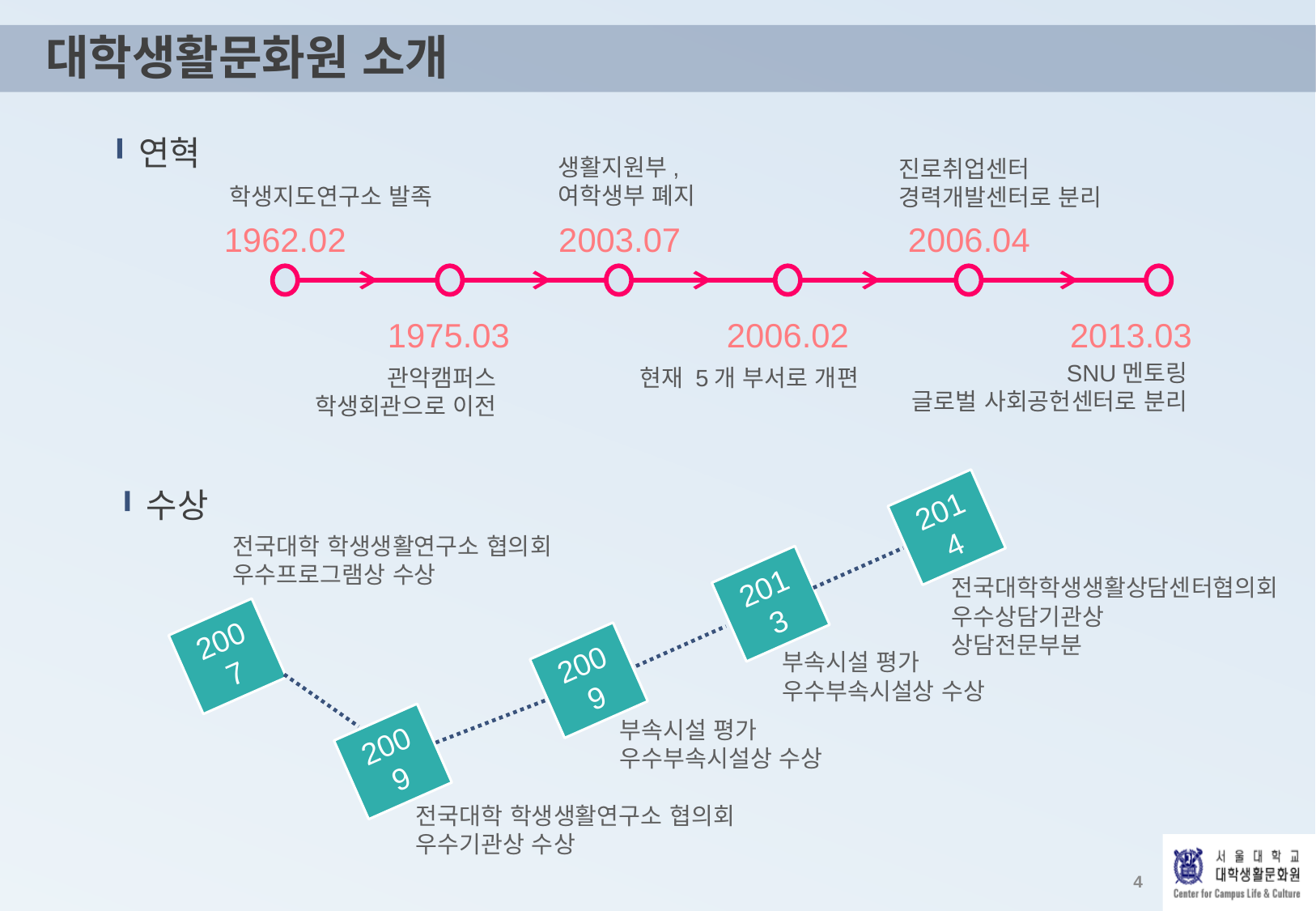

# 대학생활문화원 소개
 연혁

생활지원부,
여학생부 폐지
진로취업센터
경력개발센터로 분리
학생지도연구소 발족
1962.02
2003.07
2006.04

1975.03
2006.02
2013.03
SNU멘토링
글로벌 사회공헌센터로 분리
현재 5개 부서로 개편
관악캠퍼스
학생회관으로 이전
 수상

2014
전국대학 학생생활연구소 협의회
우수프로그램상 수상
2013
전국대학학생생활상담센터협의회
우수상담기관상
상담전문부분
2007
2009
부속시설 평가
우수부속시설상 수상

부속시설 평가
우수부속시설상 수상

2009
전국대학 학생생활연구소 협의회
우수기관상 수상

4